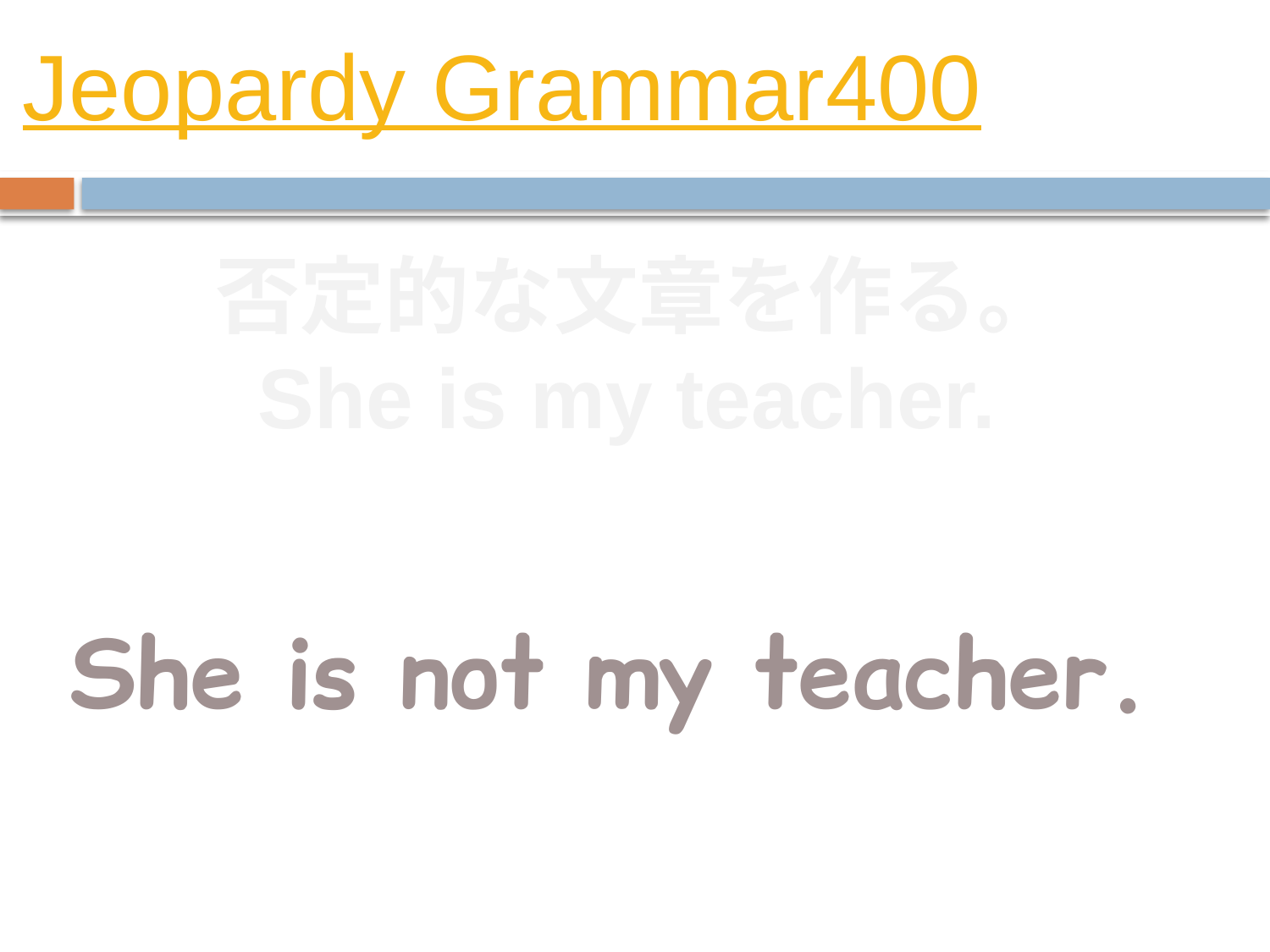

# Jeopardy Grammar400
否定的な文章を作る。
She is my teacher.
She is not my teacher.